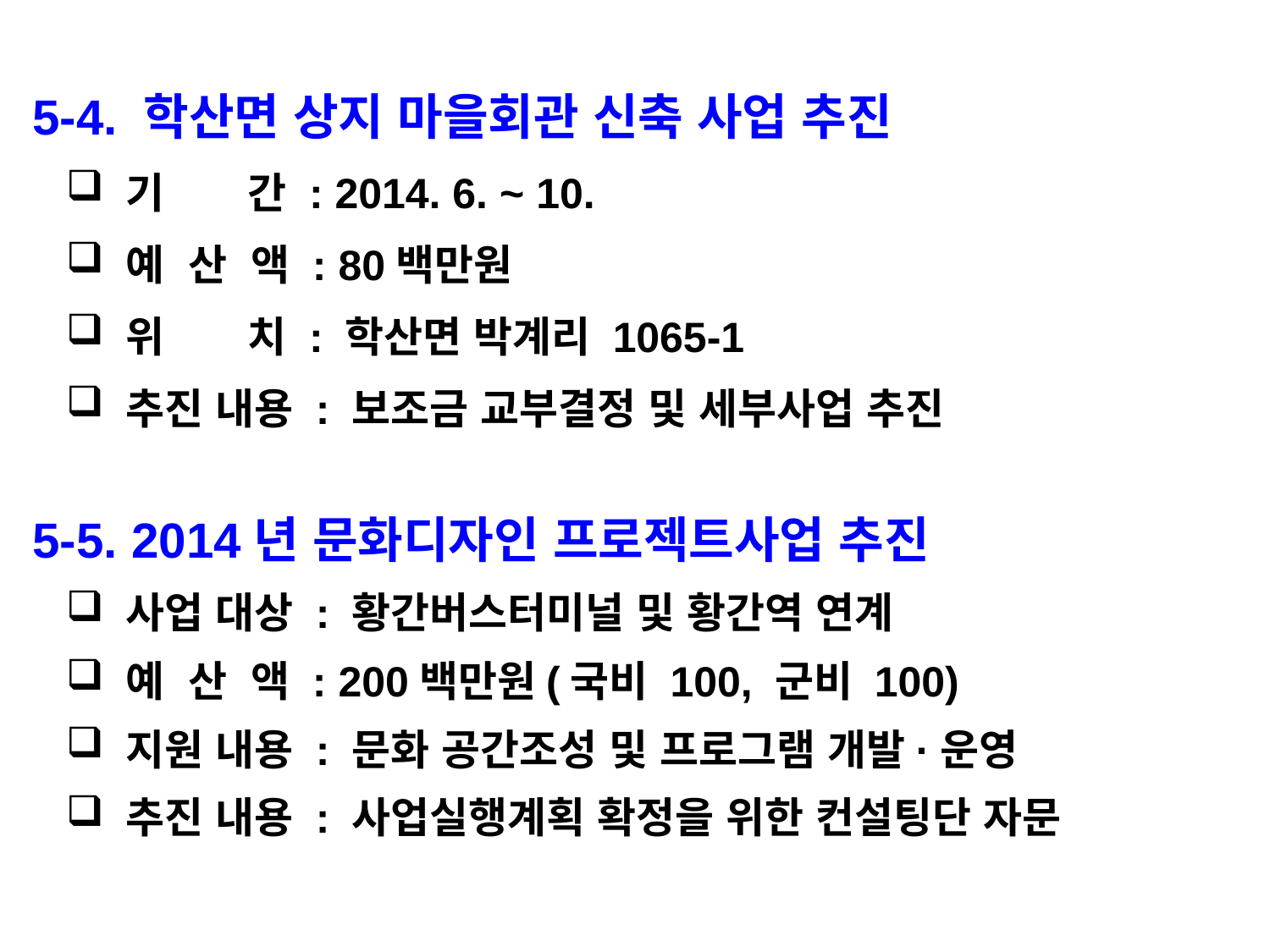

5-4. 학산면 상지 마을회관 신축 사업 추진
 기       간 : 2014. 6. ~ 10.
 예  산  액 : 80백만원
 위       치 : 학산면 박계리 1065-1
 추진 내용 : 보조금 교부결정 및 세부사업 추진

5-5. 2014년 문화디자인 프로젝트사업 추진
 사업 대상 : 황간버스터미널 및 황간역 연계
 예  산  액 : 200백만원(국비 100, 군비 100)
 지원 내용 : 문화 공간조성 및 프로그램 개발·운영
 추진 내용 : 사업실행계획 확정을 위한 컨설팅단 자문